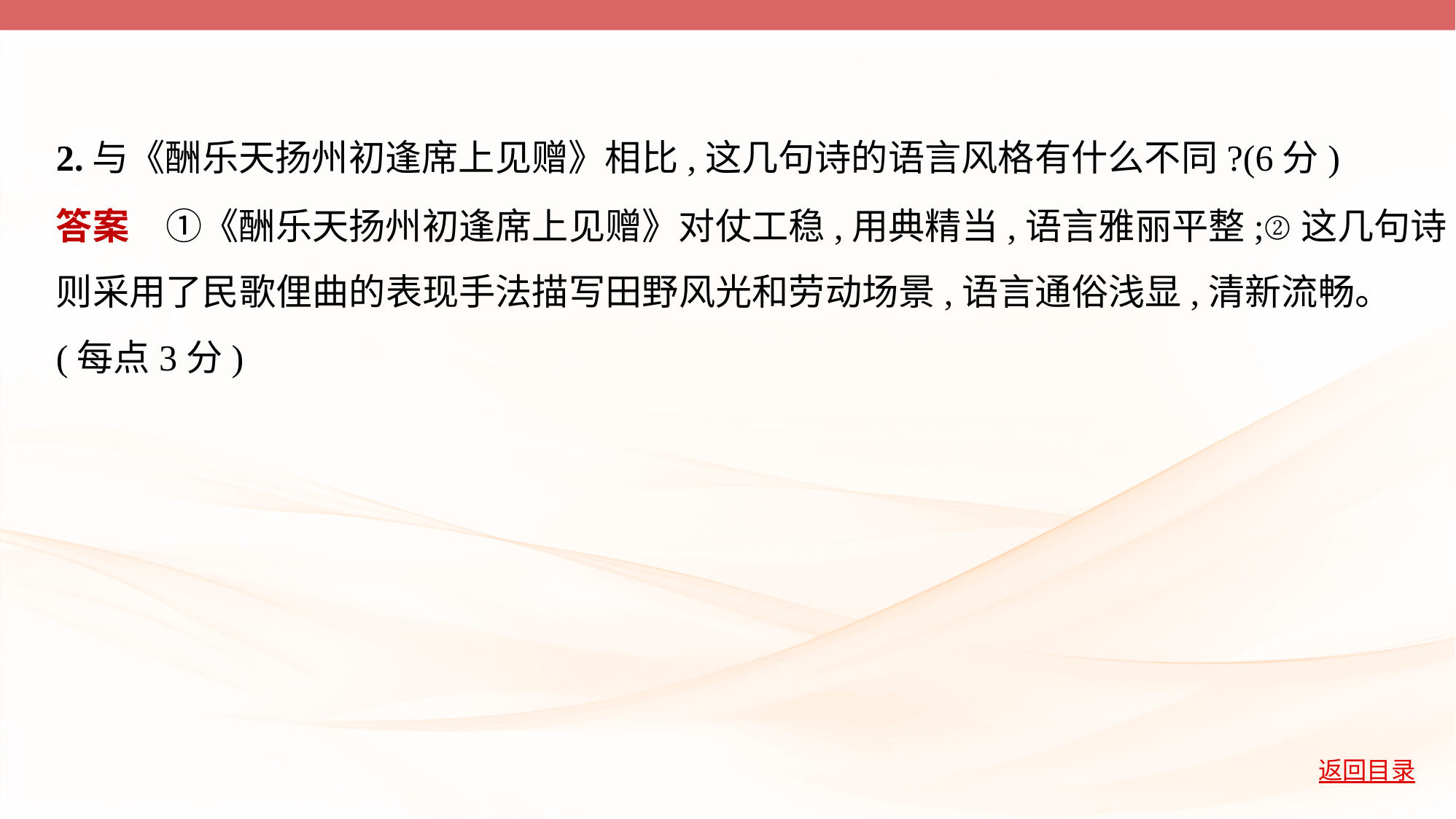

2.与《酬乐天扬州初逢席上见赠》相比,这几句诗的语言风格有什么不同?(6分)
答案　①《酬乐天扬州初逢席上见赠》对仗工稳,用典精当,语言雅丽平整;②这几句诗
则采用了民歌俚曲的表现手法描写田野风光和劳动场景,语言通俗浅显,清新流畅。
(每点3分)